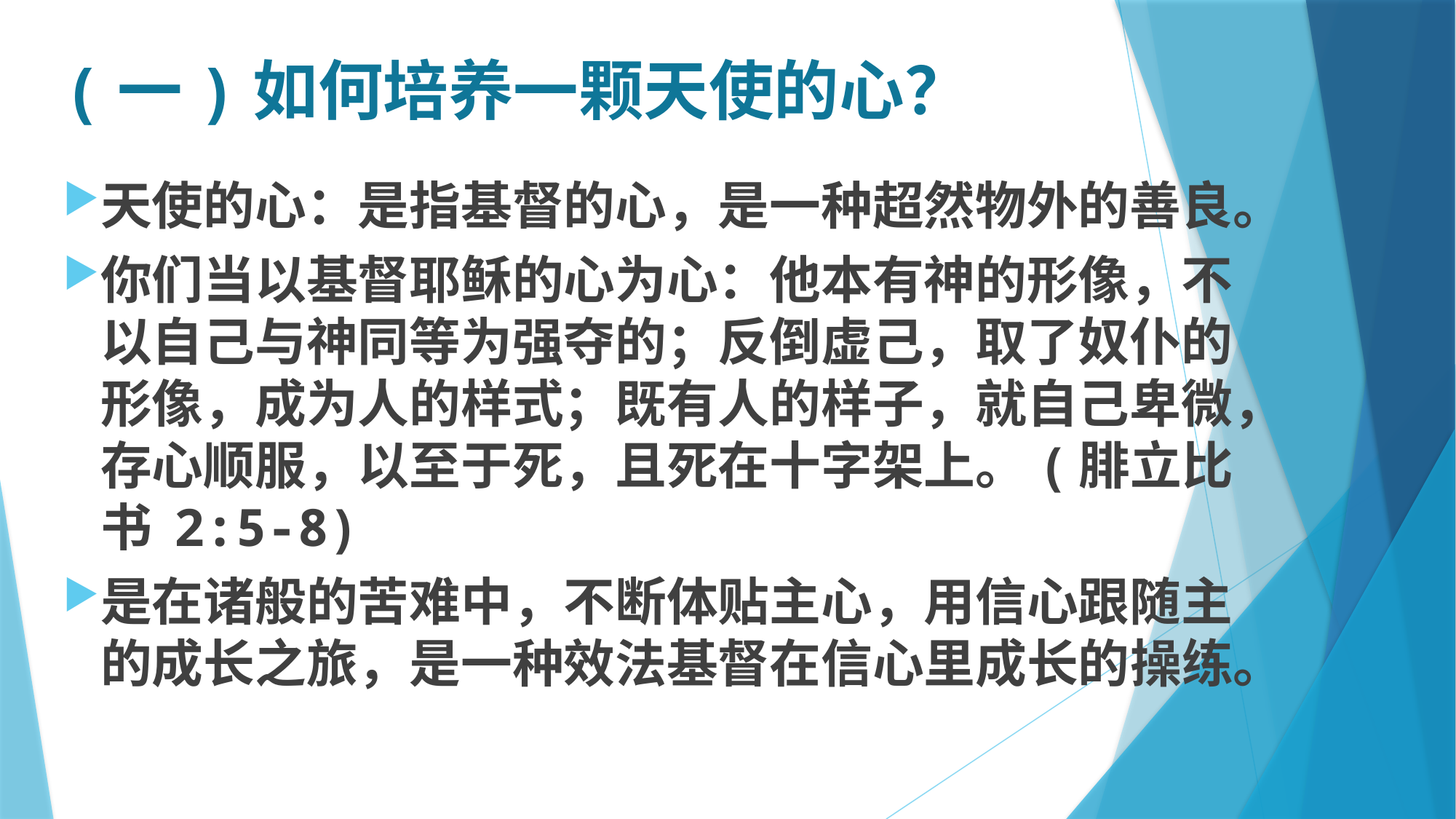

# (一)如何培养一颗天使的心？
天使的心：是指基督的心，是一种超然物外的善良。
你们当以基督耶稣的心为心：他本有神的形像，不以自己与神同等为强夺的；反倒虚己，取了奴仆的形像，成为人的样式；既有人的样子，就自己卑微，存心顺服，以至于死，且死在十字架上。(腓立比书 2:5-8)
是在诸般的苦难中，不断体贴主心，用信心跟随主的成长之旅，是一种效法基督在信心里成长的操练。